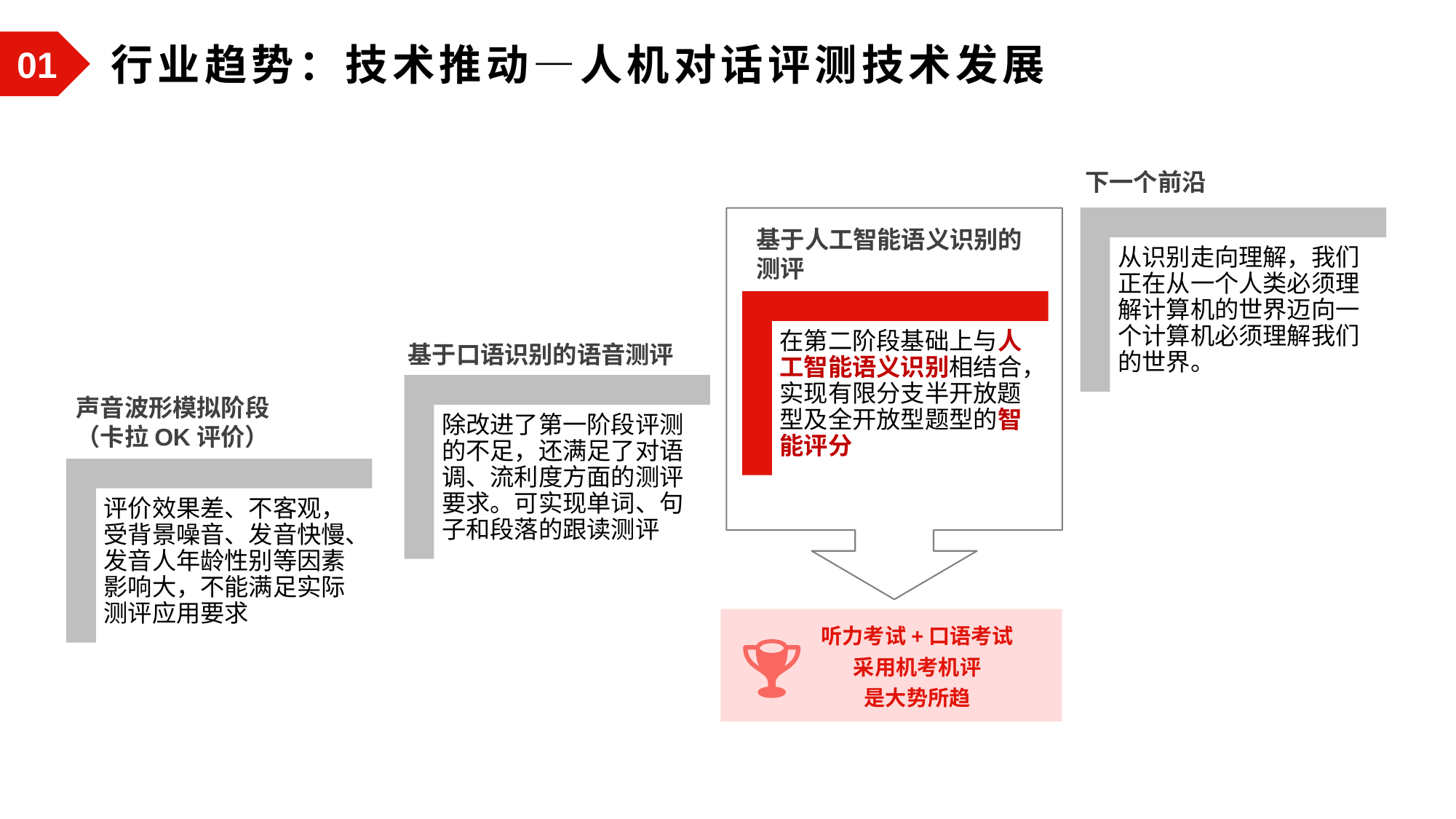

行业趋势：技术推动—人机对话评测技术发展
01
下一个前沿
评价效果差、不客观，受背景噪音、发音快慢、发音人年龄性别等因素影响大，不能满足实际测评应用要求
除改进了第一阶段评测的不足，还满足了对语调、流利度方面的测评要求。可实现单词、句子和段落的跟读测评
在第二阶段基础上与人工智能语义识别相结合，实现有限分支半开放题型及全开放型题型的智能评分
从识别走向理解，我们正在从一个人类必须理解计算机的世界迈向一个计算机必须理解我们的世界。

基于人工智能语义识别的测评
基于口语识别的语音测评
声音波形模拟阶段
（卡拉OK评价）

听力考试+口语考试

采用机考机评
是大势所趋